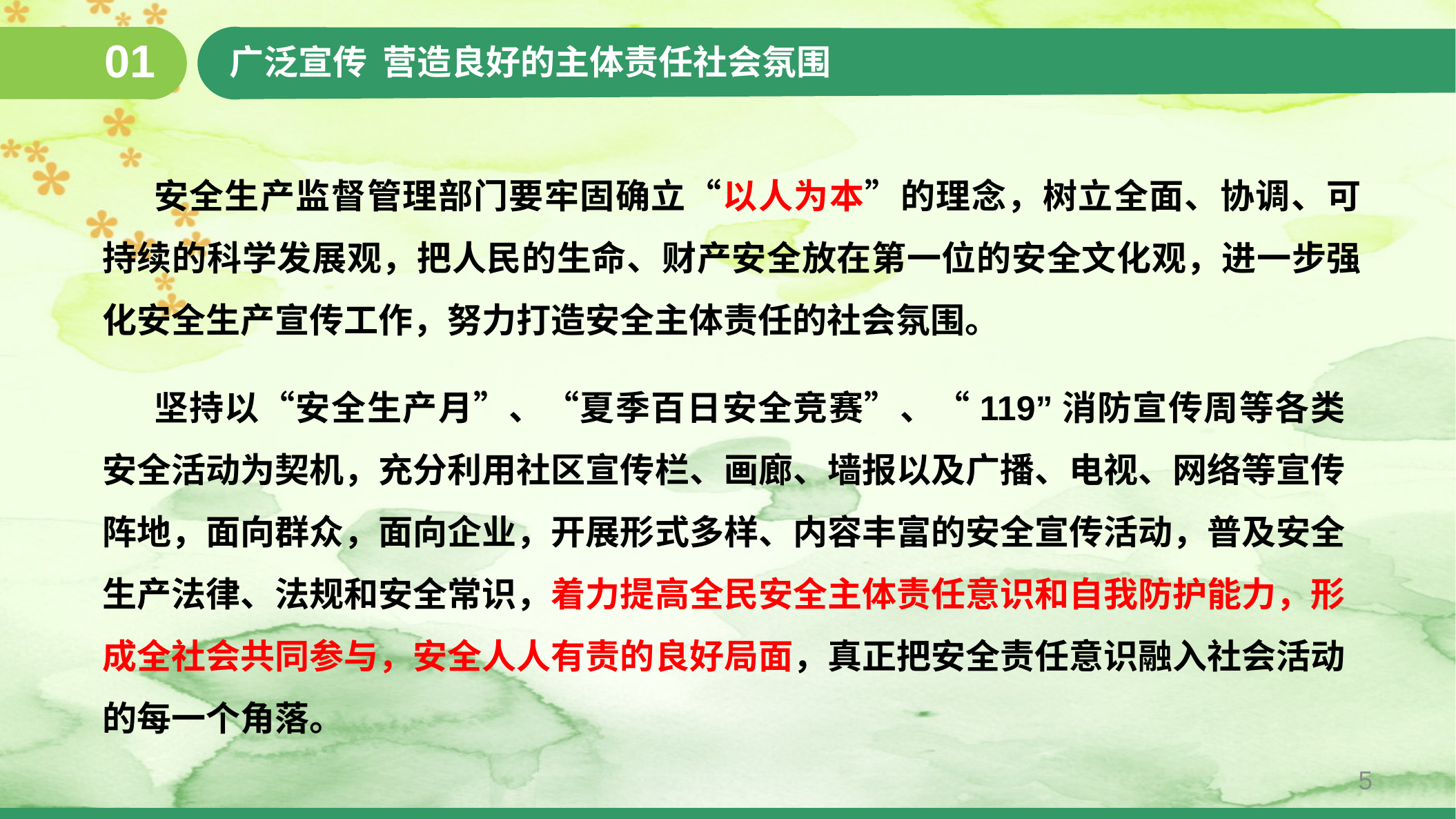

01

广泛宣传  营造良好的主体责任社会氛围

安全生产监督管理部门要牢固确立“以人为本”的理念，树立全面、协调、可持续的科学发展观，把人民的生命、财产安全放在第一位的安全文化观，进一步强化安全生产宣传工作，努力打造安全主体责任的社会氛围。
坚持以“安全生产月”、“夏季百日安全竞赛”、“119”消防宣传周等各类安全活动为契机，充分利用社区宣传栏、画廊、墙报以及广播、电视、网络等宣传阵地，面向群众，面向企业，开展形式多样、内容丰富的安全宣传活动，普及安全生产法律、法规和安全常识，着力提高全民安全主体责任意识和自我防护能力，形成全社会共同参与，安全人人有责的良好局面，真正把安全责任意识融入社会活动的每一个角落。
5